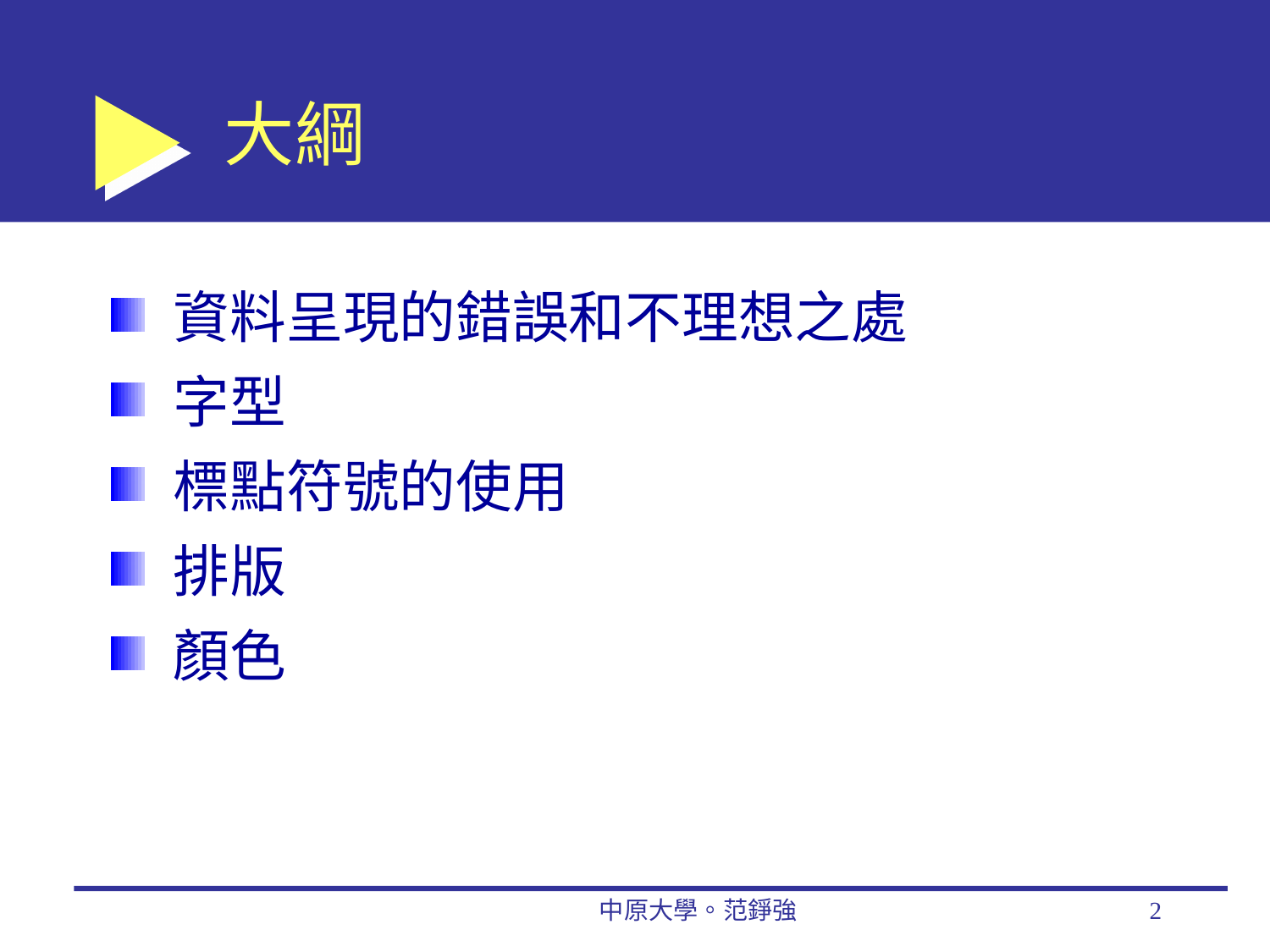

# 大綱
資料呈現的錯誤和不理想之處
字型
標點符號的使用
排版
顏色
中原大學。范錚強
2